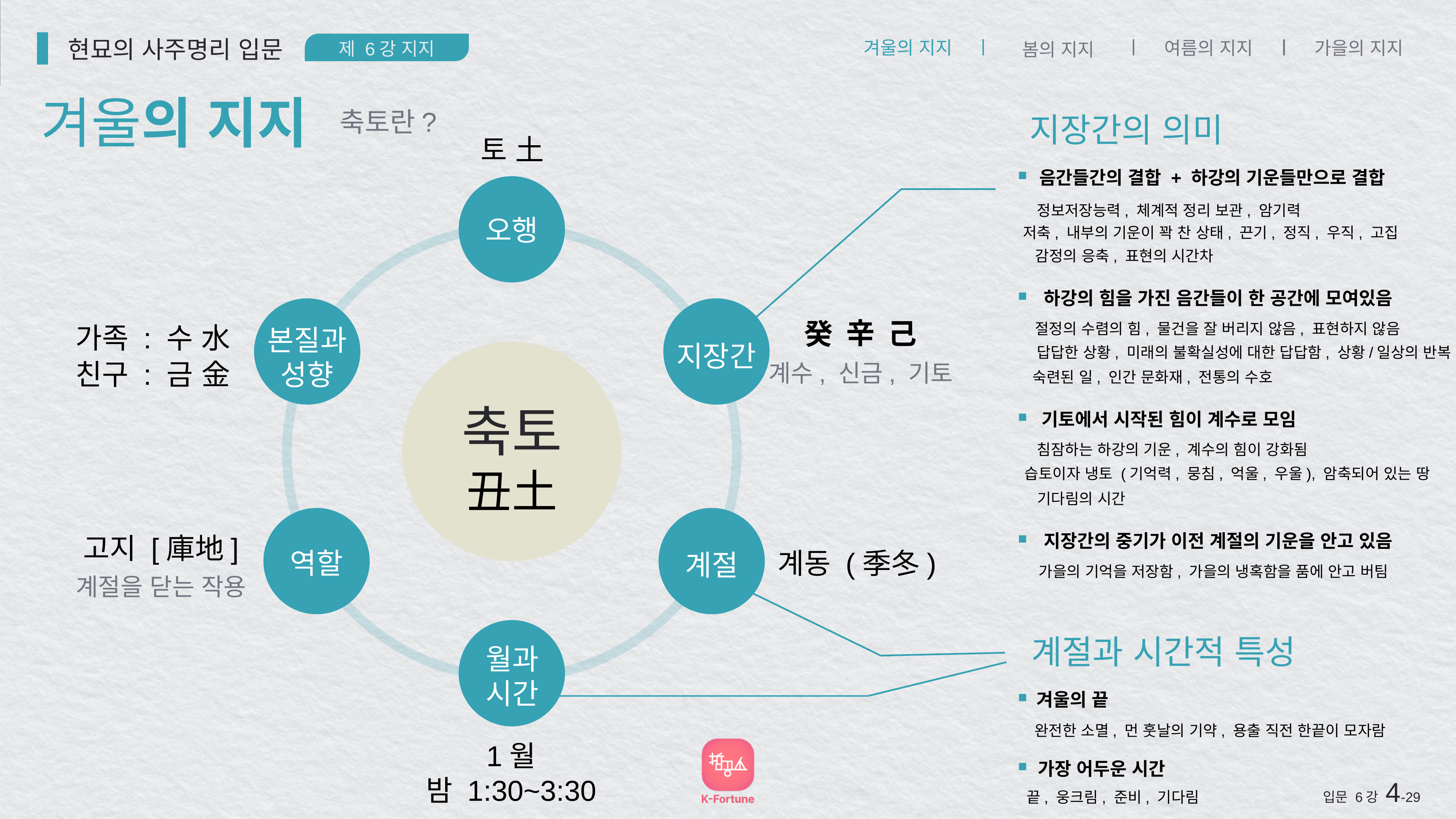

현묘의 사주명리 입문

제 6강 지지
겨울의 지지
여름의 지지
가을의 지지
봄의 지지
겨울의 지지
축토란?
지장간의 의미
토 土
음간들간의 결합 + 하강의 기운들만으로 결합

정보저장능력, 체계적 정리 보관, 암기력
저축, 내부의 기운이 꽉 찬 상태, 끈기, 정직, 우직, 고집
감정의 응축, 표현의 시간차

오행

하강의 힘을 가진 음간들이 한 공간에 모여있음

절정의 수렴의 힘, 물건을 잘 버리지 않음, 표현하지 않음
답답한 상황, 미래의 불확실성에 대한 답답함, 상황/일상의 반복
숙련된 일, 인간 문화재, 전통의 수호

辛
己
癸
가족 : 수 水
본질과
성향
지장간

친구 : 금 金
계수, 신금, 기토
축토
丑土
기토에서 시작된 힘이 계수로 모임

침잠하는 하강의 기운, 계수의 힘이 강화됨
습토이자 냉토 (기억력, 뭉침, 억울, 우울), 암축되어 있는 땅
기다림의 시간

지장간의 중기가 이전 계절의 기운을 안고 있음

가을의 기억을 저장함, 가을의 냉혹함을 품에 안고 버팀
고지 [庫地]
역할
계동 (季冬)
계절
계절을 닫는 작용

계절과 시간적 특성
월과
시간
겨울의 끝

완전한 소멸, 먼 훗날의 기약, 용출 직전 한끝이 모자람
1월
밤 1:30~3:30
가장 어두운 시간

끝, 웅크림, 준비, 기다림